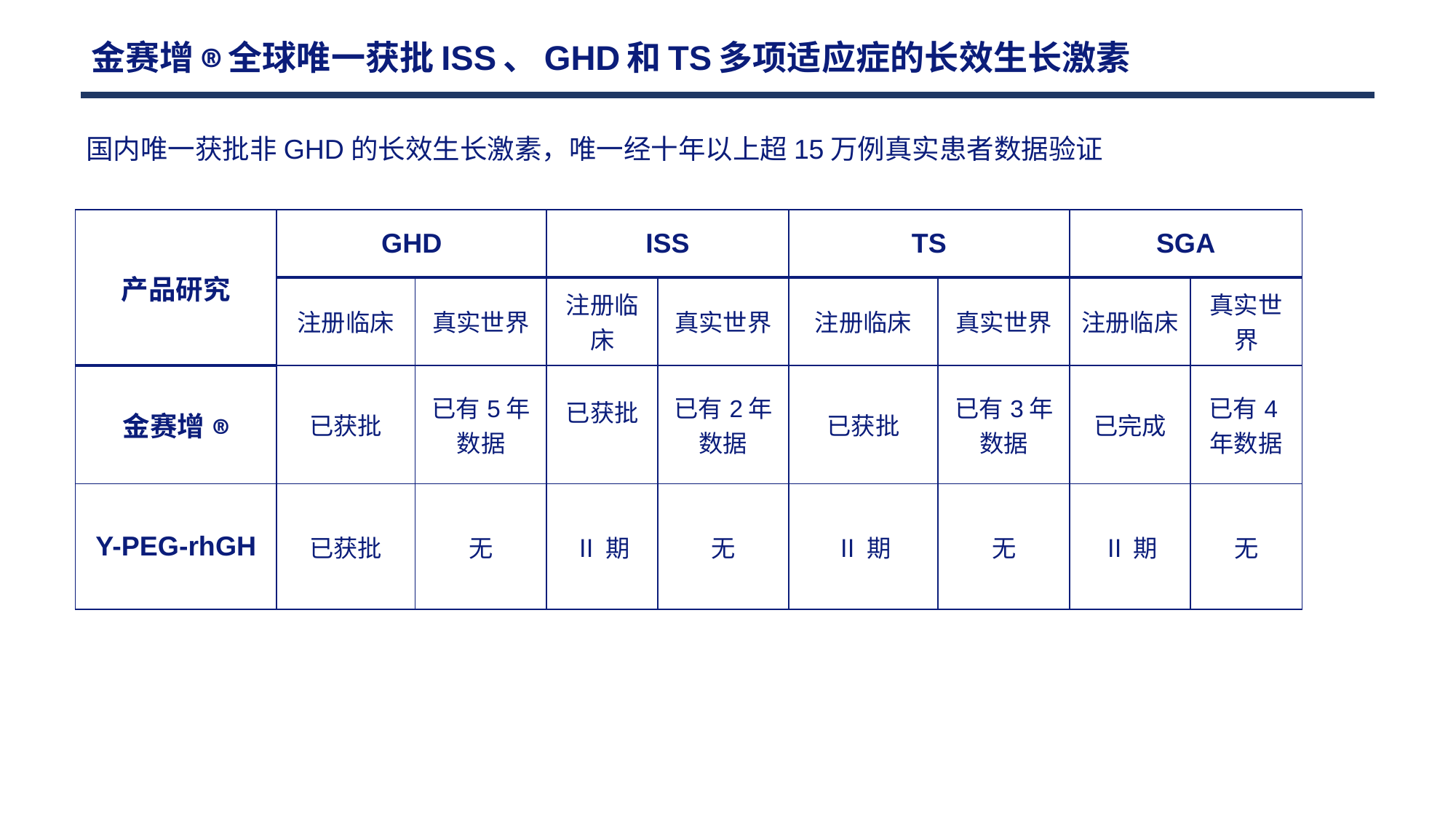

金赛增®全球唯一获批ISS、GHD和TS多项适应症的长效生长激素
国内唯一获批非GHD的长效生长激素，唯一经十年以上超15万例真实患者数据验证
| 产品研究 | GHD |  | ISS |  | TS |  | SGA |  |
| --- | --- | --- | --- | --- | --- | --- | --- | --- |
|  | 注册临床 | 真实世界 | 注册临床 | 真实世界 | 注册临床 | 真实世界 | 注册临床 | 真实世界 |
| 金赛增® | 已获批 | 已有5年数据 | 已获批 | 已有2年数据 | 已获批 | 已有3年数据 | 已完成 | 已有4年数据 |
| Y-PEG-rhGH | 已获批 | 无 | Ⅱ期 | 无 | Ⅱ期 | 无 | Ⅱ期 | 无 |